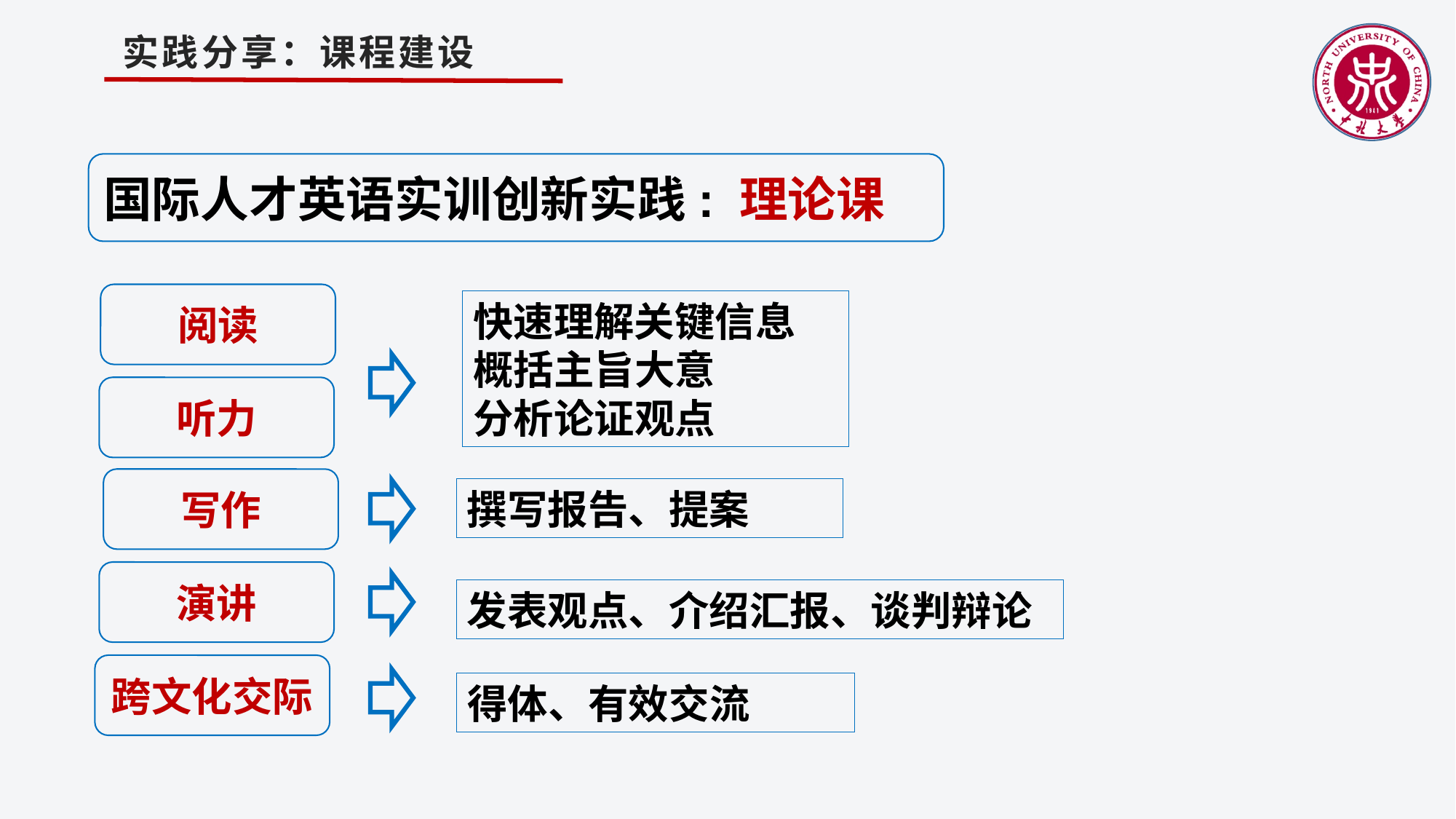

实践分享：课程建设
国际人才英语实训创新实践: 理论课
阅读
快速理解关键信息
概括主旨大意
分析论证观点

听力
写作
撰写报告、提案

演讲

发表观点、介绍汇报、谈判辩论
跨文化交际

得体、有效交流